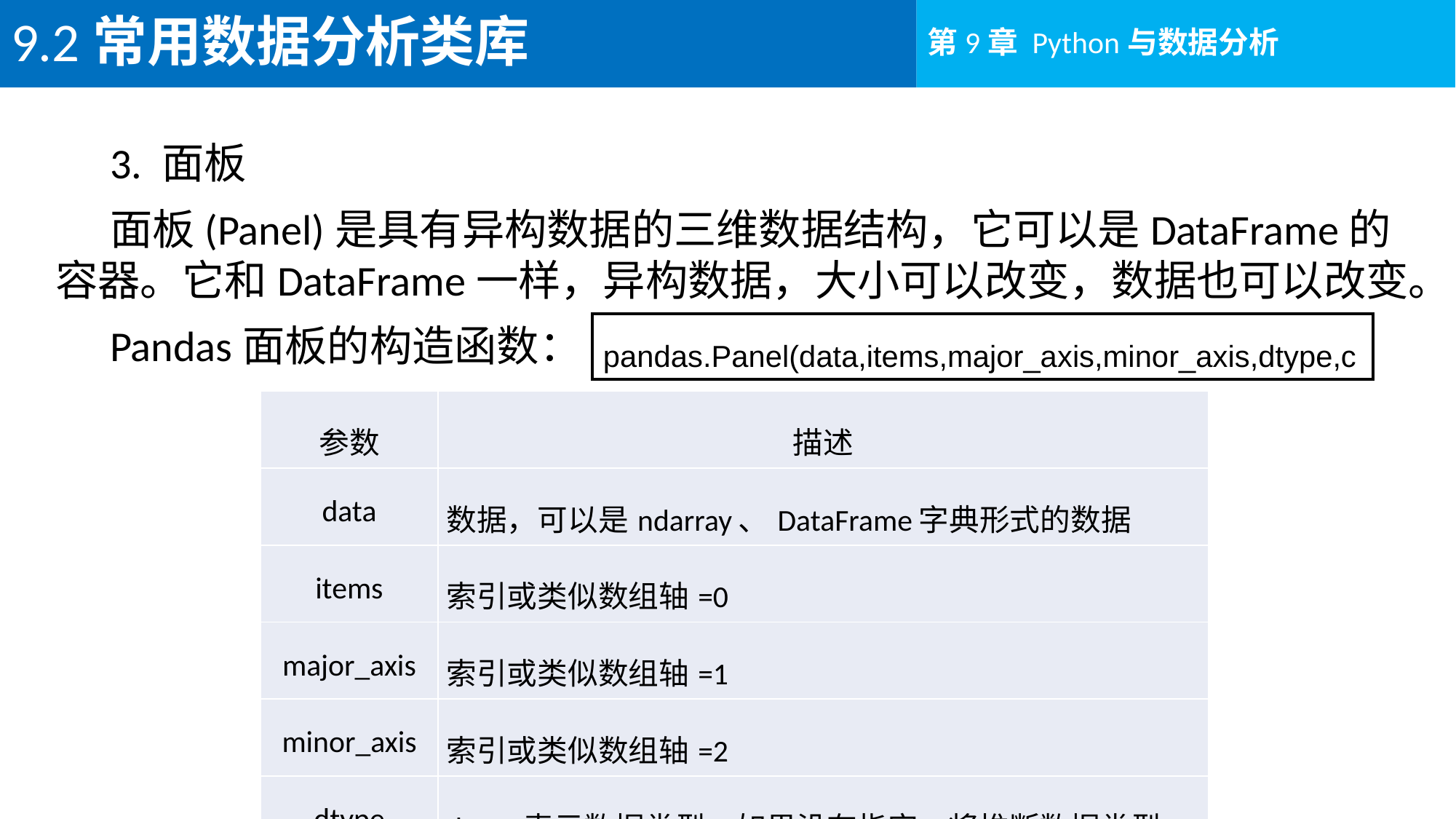

# 9.2常用数据分析类库
3. 面板
面板(Panel)是具有异构数据的三维数据结构，它可以是DataFrame的容器。它和DataFrame一样，异构数据，大小可以改变，数据也可以改变。
Pandas面板的构造函数：
pandas.Panel(data,items,major_axis,minor_axis,dtype,copy)

| 参数 | 描述 |
| --- | --- |
| data | 数据，可以是ndarray、DataFrame字典形式的数据 |
| items | 索引或类似数组轴=0 |
| major\_axis | 索引或类似数组轴=1 |
| minor\_axis | 索引或类似数组轴=2 |
| dtype | dtype表示数据类型，如果没有指定，将推断数据类型 |
| copy | 复制数据，默认为False |